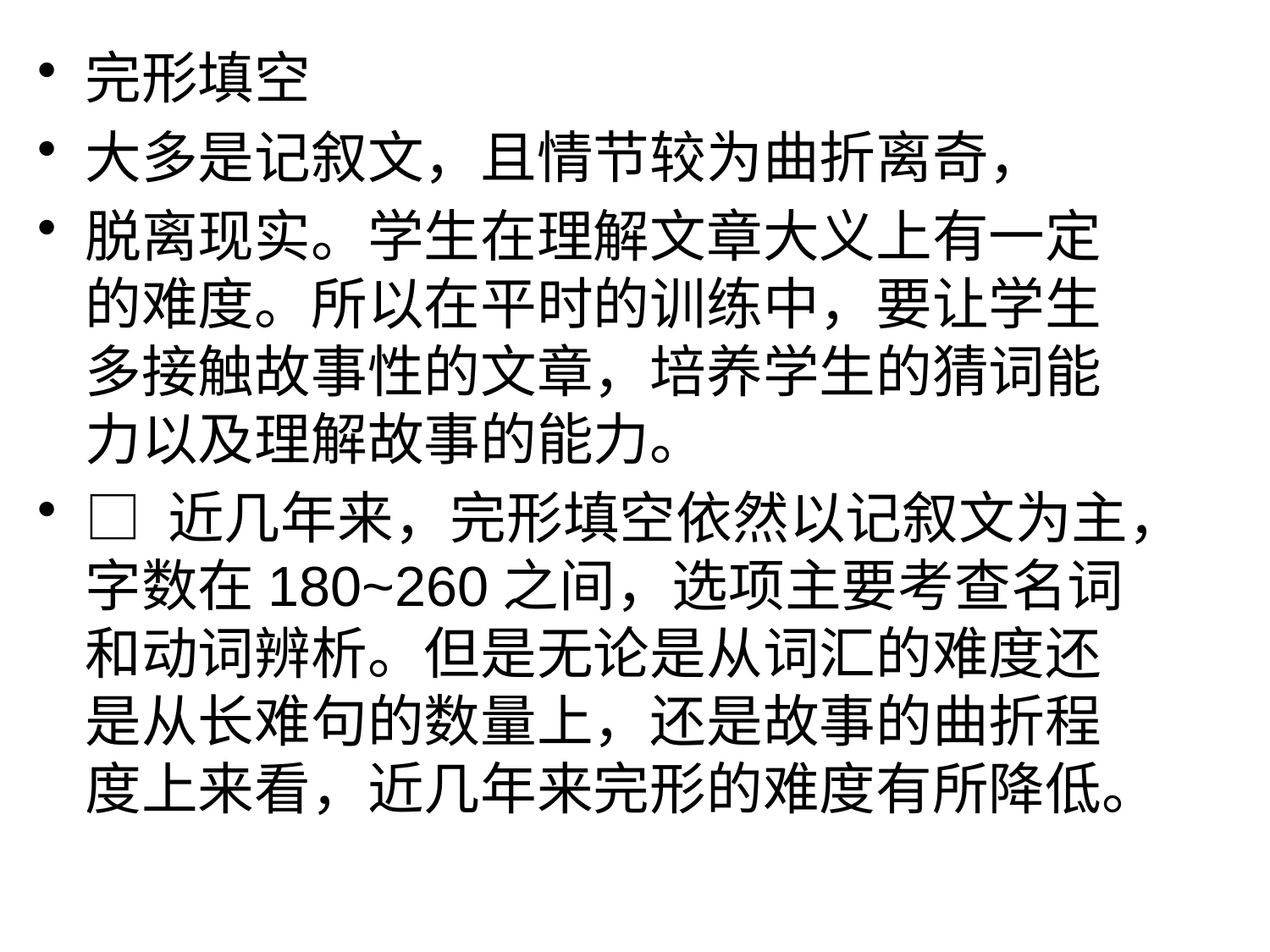

完形填空
大多是记叙文，且情节较为曲折离奇，
脱离现实。学生在理解文章大义上有一定的难度。所以在平时的训练中，要让学生多接触故事性的文章，培养学生的猜词能力以及理解故事的能力。
□ 近几年来，完形填空依然以记叙文为主，字数在180~260之间，选项主要考查名词和动词辨析。但是无论是从词汇的难度还是从长难句的数量上，还是故事的曲折程度上来看，近几年来完形的难度有所降低。